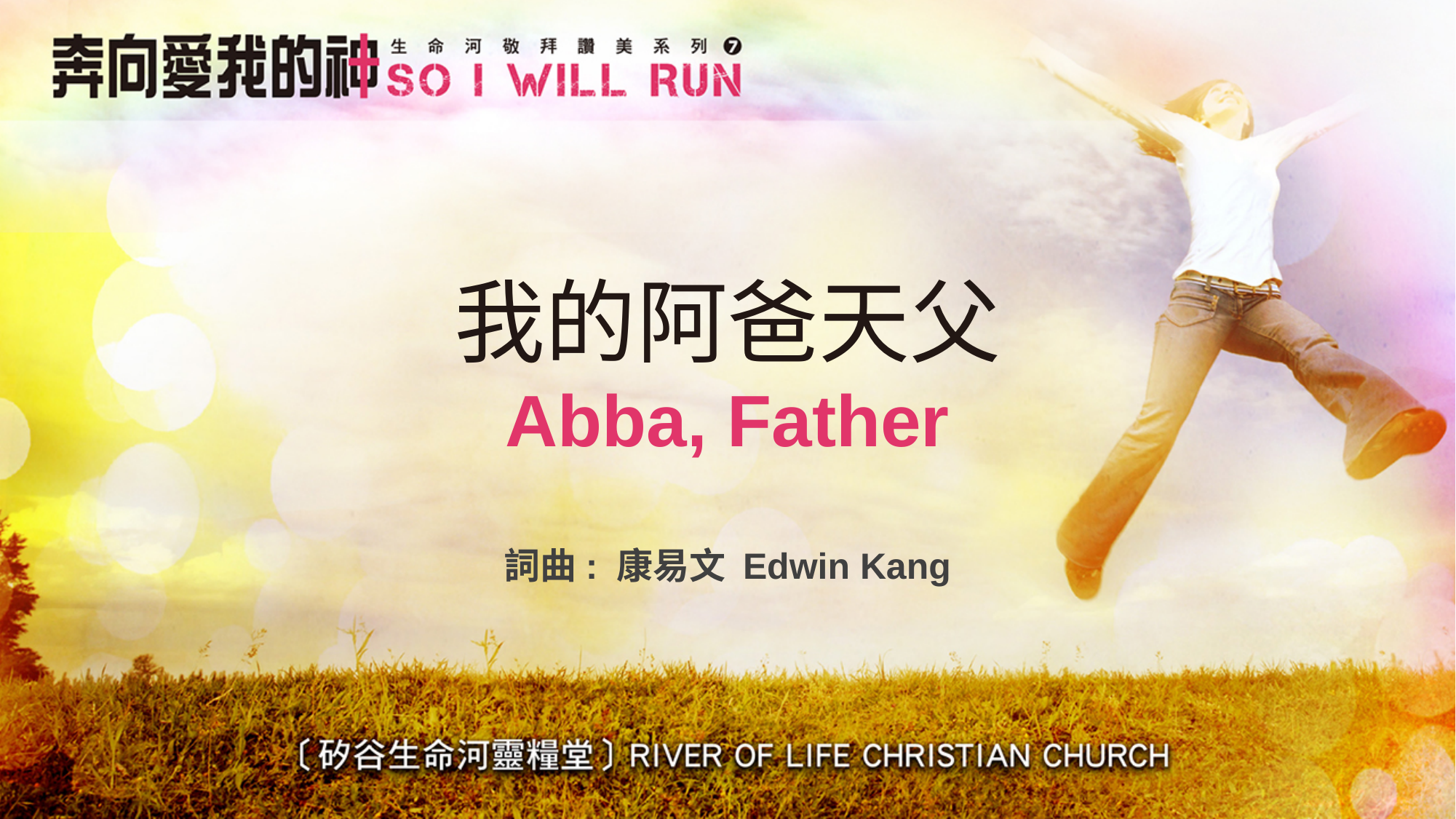

# 我的阿爸天父 Abba, Father
詞曲: 康易文 Edwin Kang